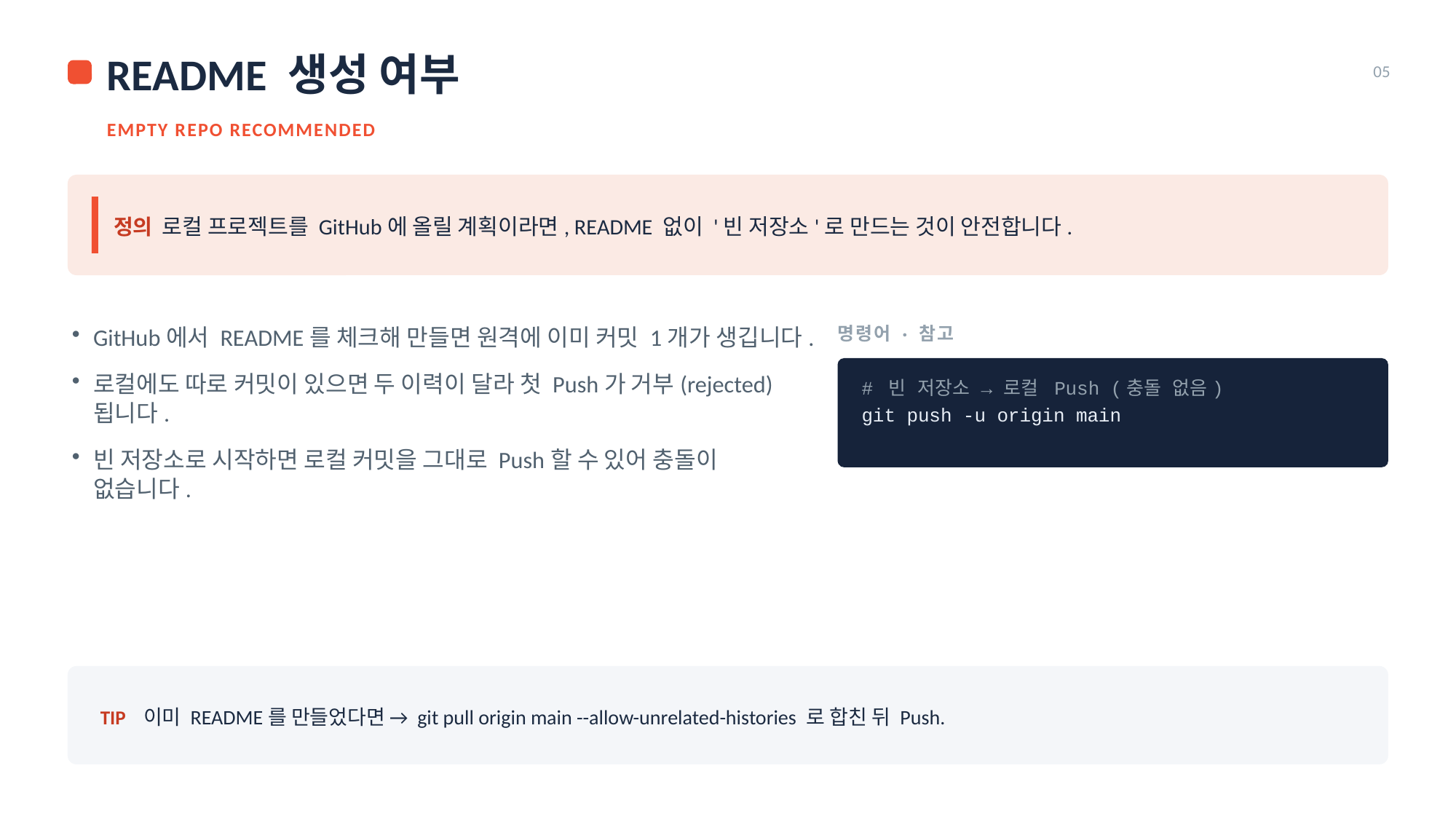

README 생성 여부
05

EMPTY REPO RECOMMENDED

정의  로컬 프로젝트를 GitHub에 올릴 계획이라면, README 없이 '빈 저장소'로 만드는 것이 안전합니다.

명령어 · 참고
GitHub에서 README를 체크해 만들면 원격에 이미 커밋 1개가 생깁니다.
로컬에도 따로 커밋이 있으면 두 이력이 달라 첫 Push가 거부(rejected)됩니다.
빈 저장소로 시작하면 로컬 커밋을 그대로 Push할 수 있어 충돌이 없습니다.

# 빈 저장소 → 로컬 Push (충돌 없음)
git push -u origin main

TIP   이미 README를 만들었다면 → git pull origin main --allow-unrelated-histories 로 합친 뒤 Push.